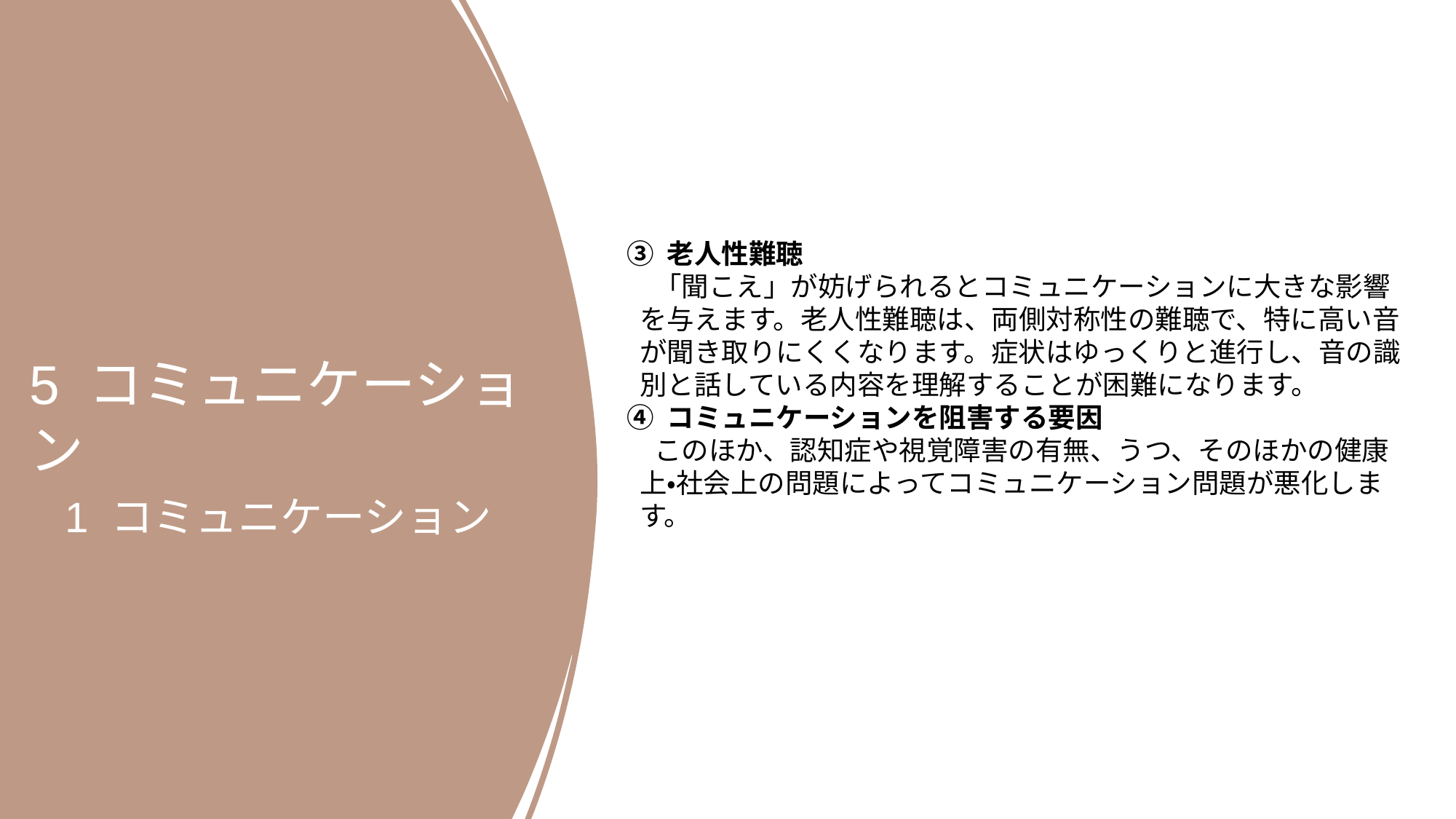

5 コミュニケーション
   1 コミュニケーション

③ 老人性難聴
　「聞こえ」が妨げられるとコミュニケーションに大きな影響
 を与えます。老人性難聴は、両側対称性の難聴で、特に高い音
 が聞き取りにくくなります。症状はゆっくりと進行し、音の識
 別と話している内容を理解することが困難になります。
④ コミュニケーションを阻害する要因
　このほか、認知症や視覚障害の有無、うつ、そのほかの健康
 上・社会上の問題によってコミュニケーション問題が悪化しま
 す。